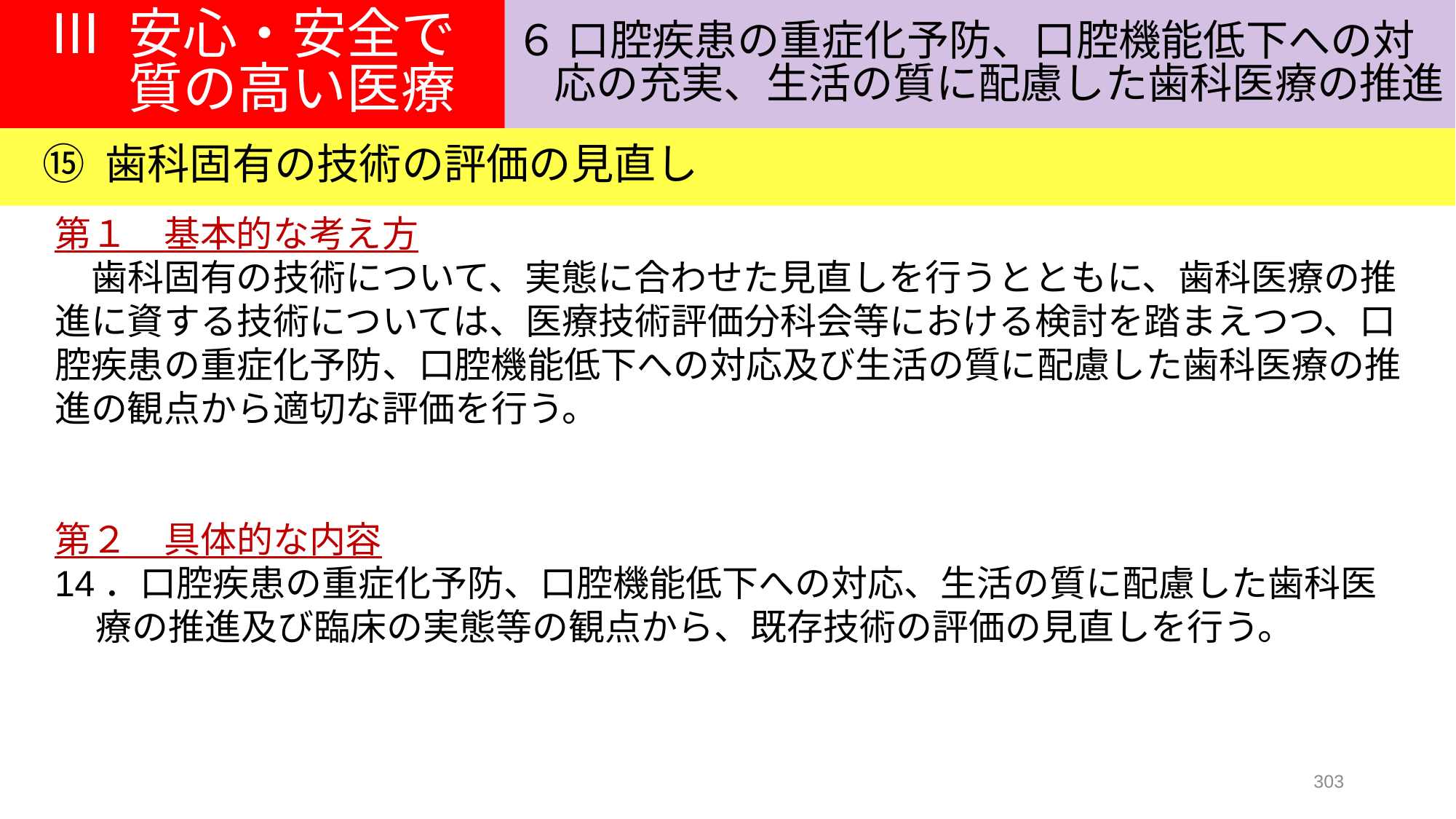

Ⅲ 安心・安全で
質の高い医療
６ 口腔疾患の重症化予防、口腔機能低下への対
応の充実、生活の質に配慮した歯科医療の推進
⑮ 歯科固有の技術の評価の見直し
第１　基本的な考え方
　歯科固有の技術について、実態に合わせた見直しを行うとともに、歯科医療の推進に資する技術については、医療技術評価分科会等における検討を踏まえつつ、口腔疾患の重症化予防、口腔機能低下への対応及び生活の質に配慮した歯科医療の推進の観点から適切な評価を行う。

第２　具体的な内容
14．口腔疾患の重症化予防、口腔機能低下への対応、生活の質に配慮した歯科医
    療の推進及び臨床の実態等の観点から、既存技術の評価の見直しを行う。

303